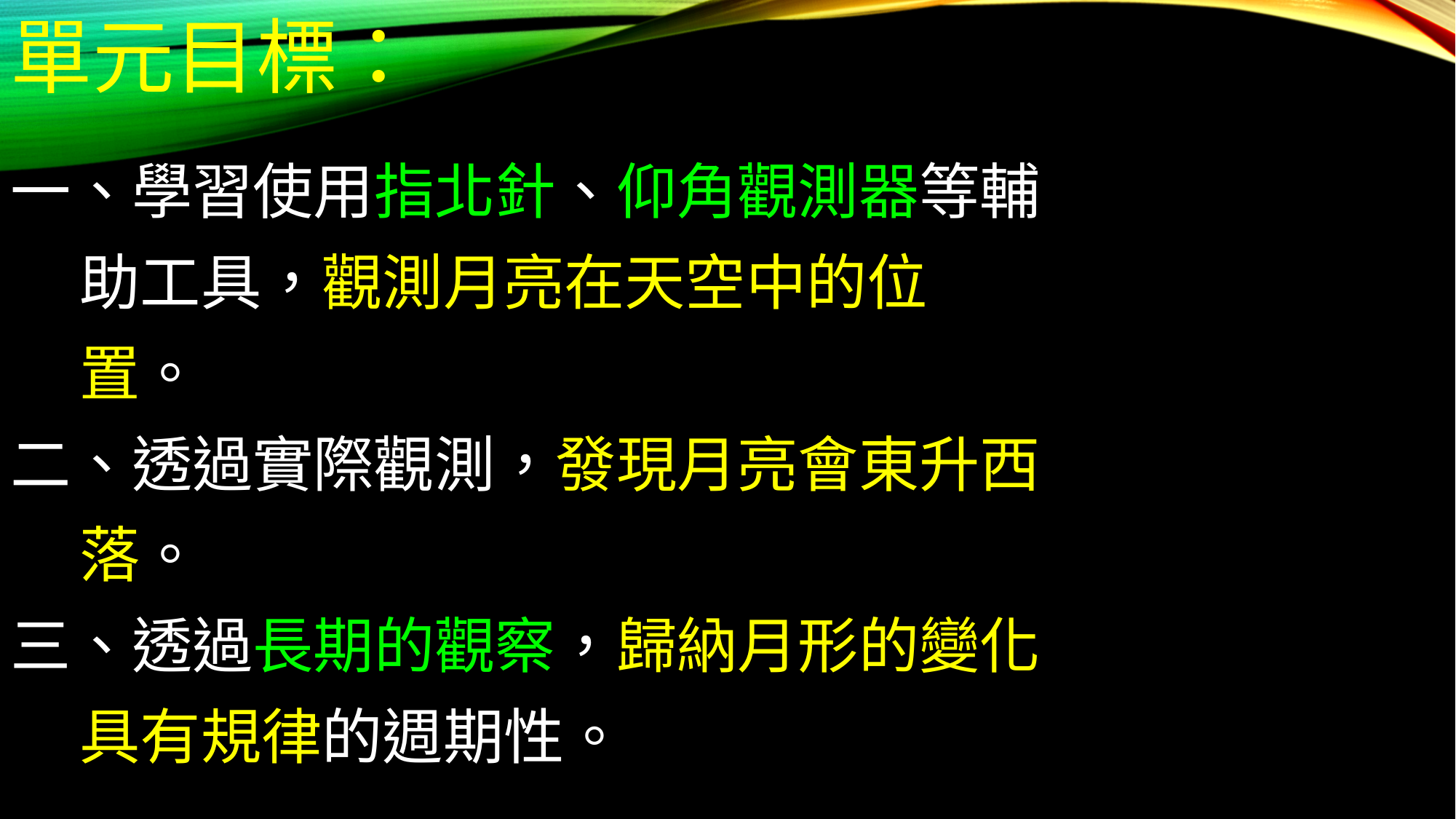

單元目標：

一、學習使用指北針、仰角觀測器等輔
    助工具，觀測月亮在天空中的位
    置。
二、透過實際觀測，發現月亮會東升西
    落。
三、透過長期的觀察，歸納月形的變化
    具有規律的週期性。
#